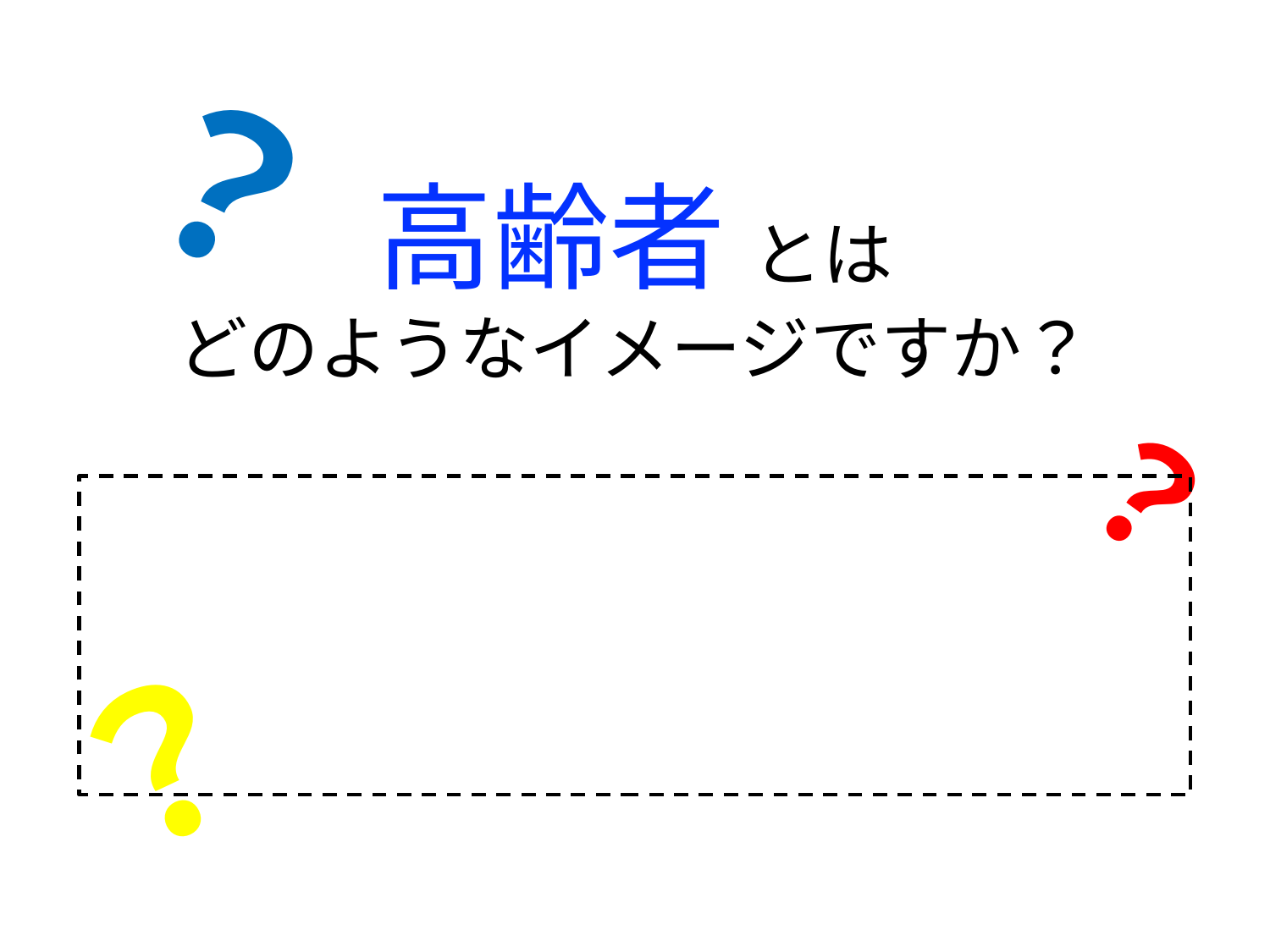

？
# 高齢者 とは どのようなイメージですか？
？

？